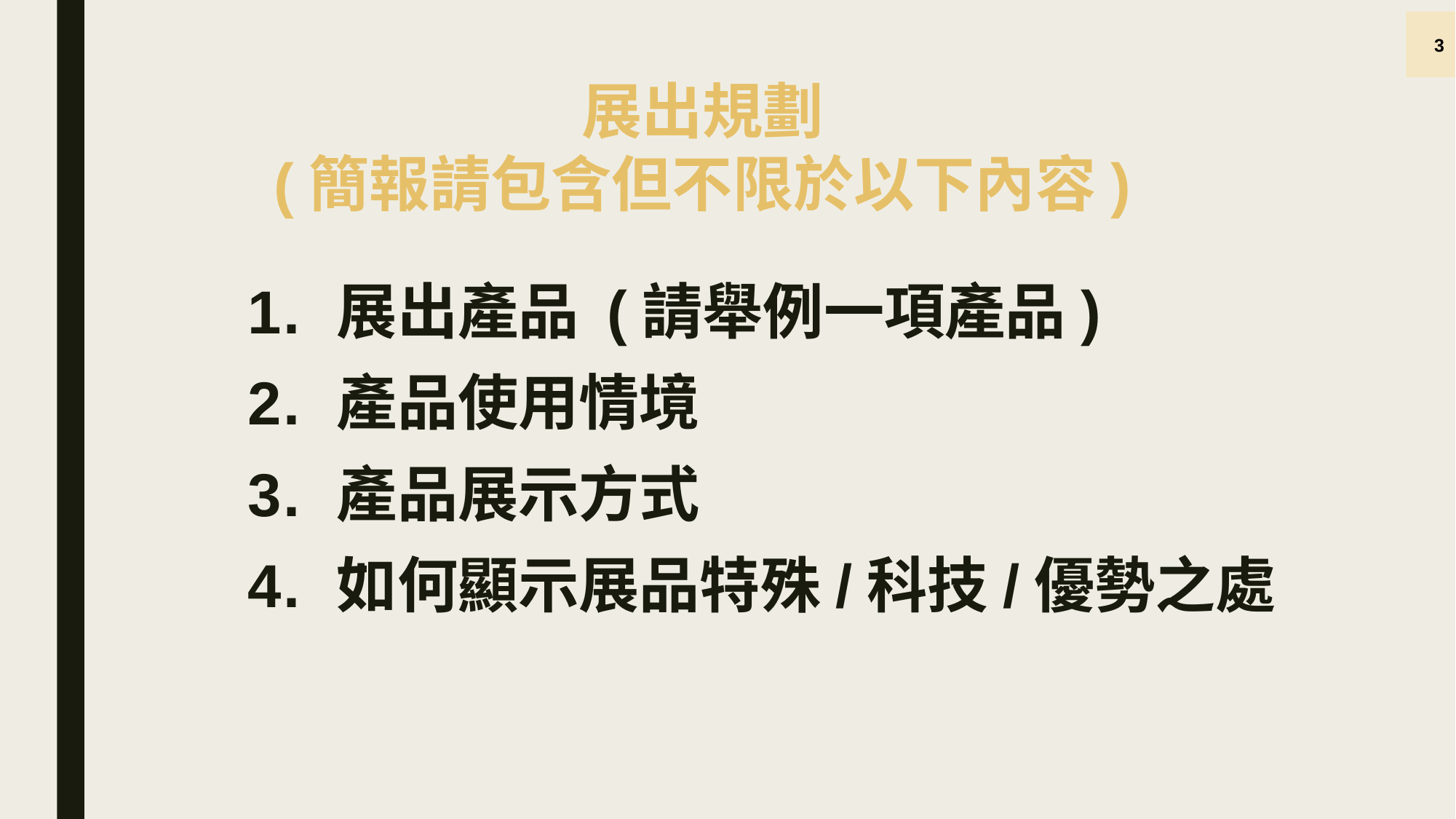

3
展出規劃
(簡報請包含但不限於以下內容)
展出產品 (請舉例一項產品)
產品使用情境
產品展示方式
如何顯示展品特殊/科技/優勢之處